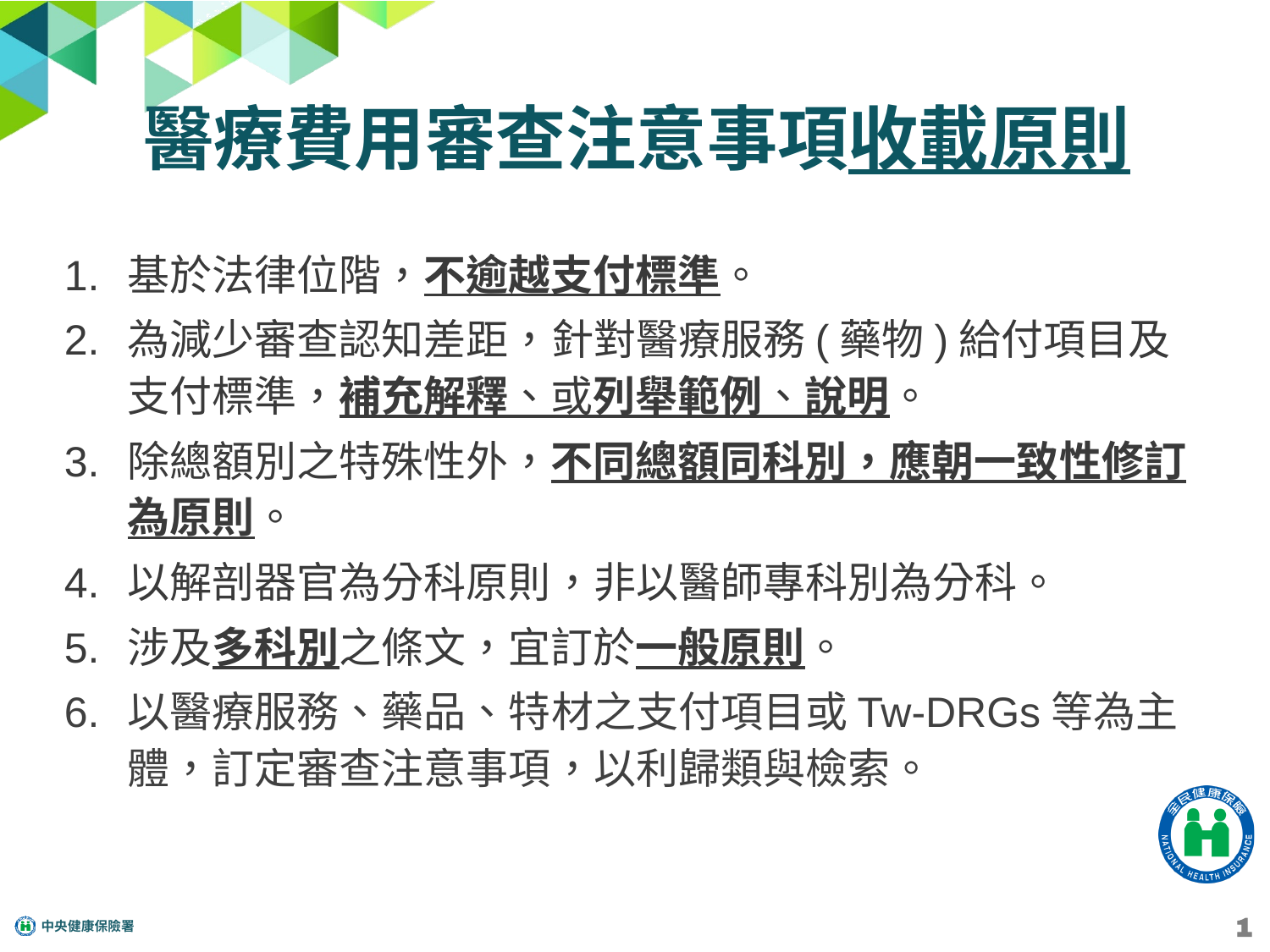

# 醫療費用審查注意事項收載原則
基於法律位階，不逾越支付標準。
為減少審查認知差距，針對醫療服務(藥物)給付項目及支付標準，補充解釋、或列舉範例、說明。
除總額別之特殊性外，不同總額同科別，應朝一致性修訂為原則。
以解剖器官為分科原則，非以醫師專科別為分科。
涉及多科別之條文，宜訂於一般原則。
以醫療服務、藥品、特材之支付項目或Tw-DRGs等為主體，訂定審查注意事項，以利歸類與檢索。
1